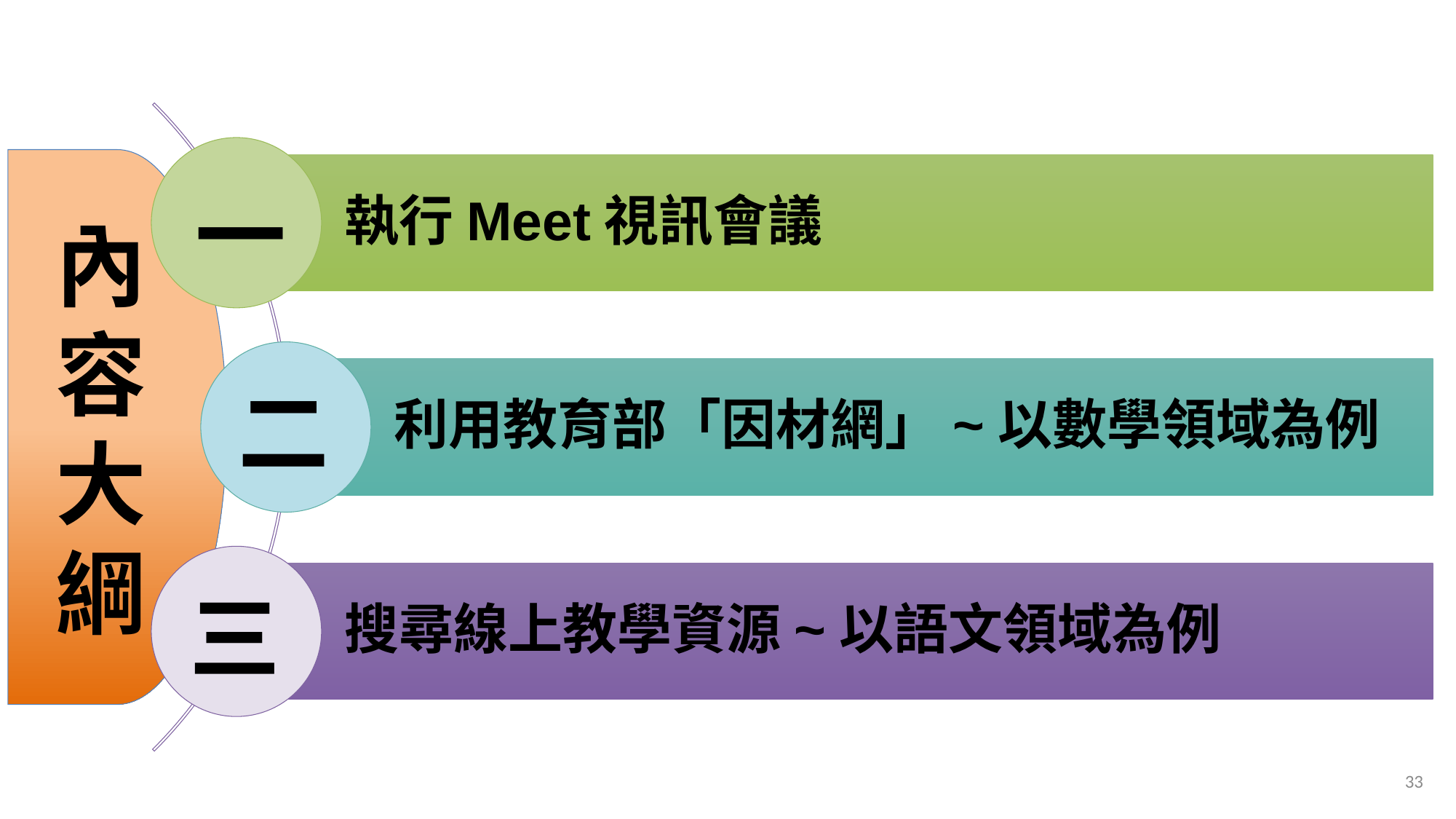

執行Meet視訊會議
利用教育部「因材網」~以數學領域為例
搜尋線上教學資源~以語文領域為例
內
容
大
綱
一
二
三
33